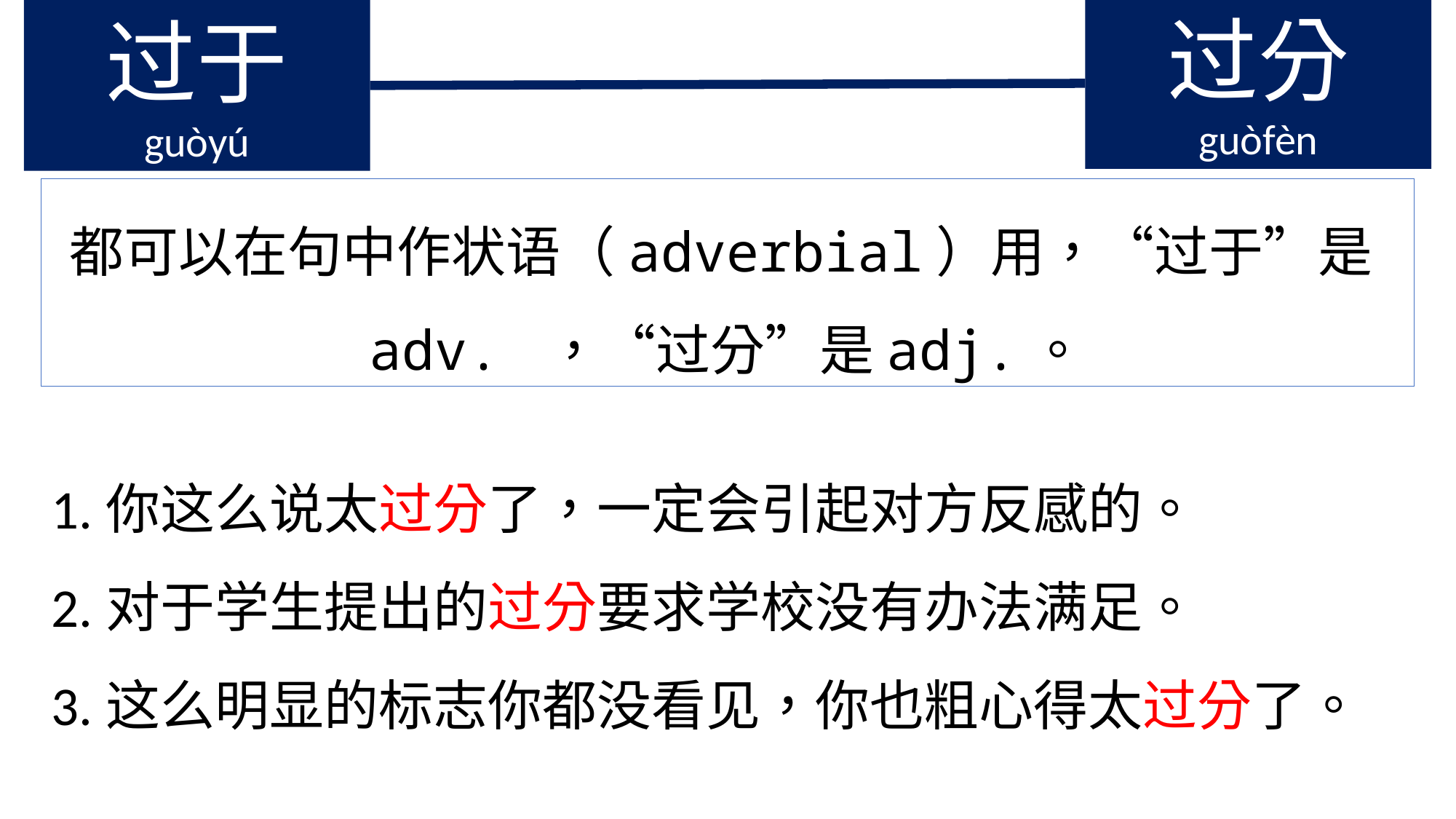

过于
guòyú
过分
guòfèn
都可以在句中作状语（adverbial）用，“过于”是adv. ，“过分”是adj.。
1.你这么说太过分了，一定会引起对方反感的。
2.对于学生提出的过分要求学校没有办法满足。
3.这么明显的标志你都没看见，你也粗心得太过分了。